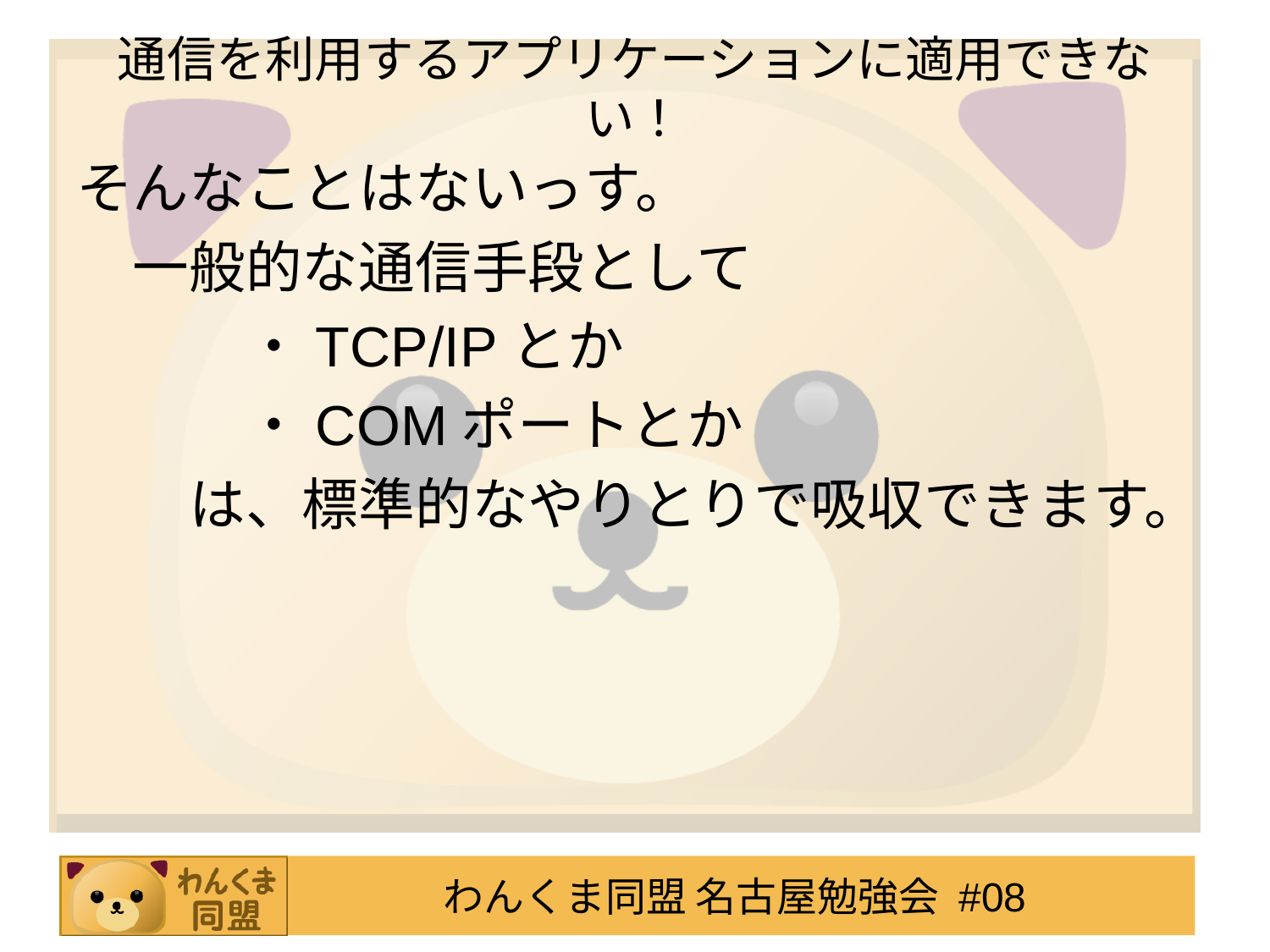

# 通信を利用するアプリケーションに適用できない！
そんなことはないっす。
　一般的な通信手段として
　　　・TCP/IPとか
　　　・COMポートとか
　　は、標準的なやりとりで吸収できます。